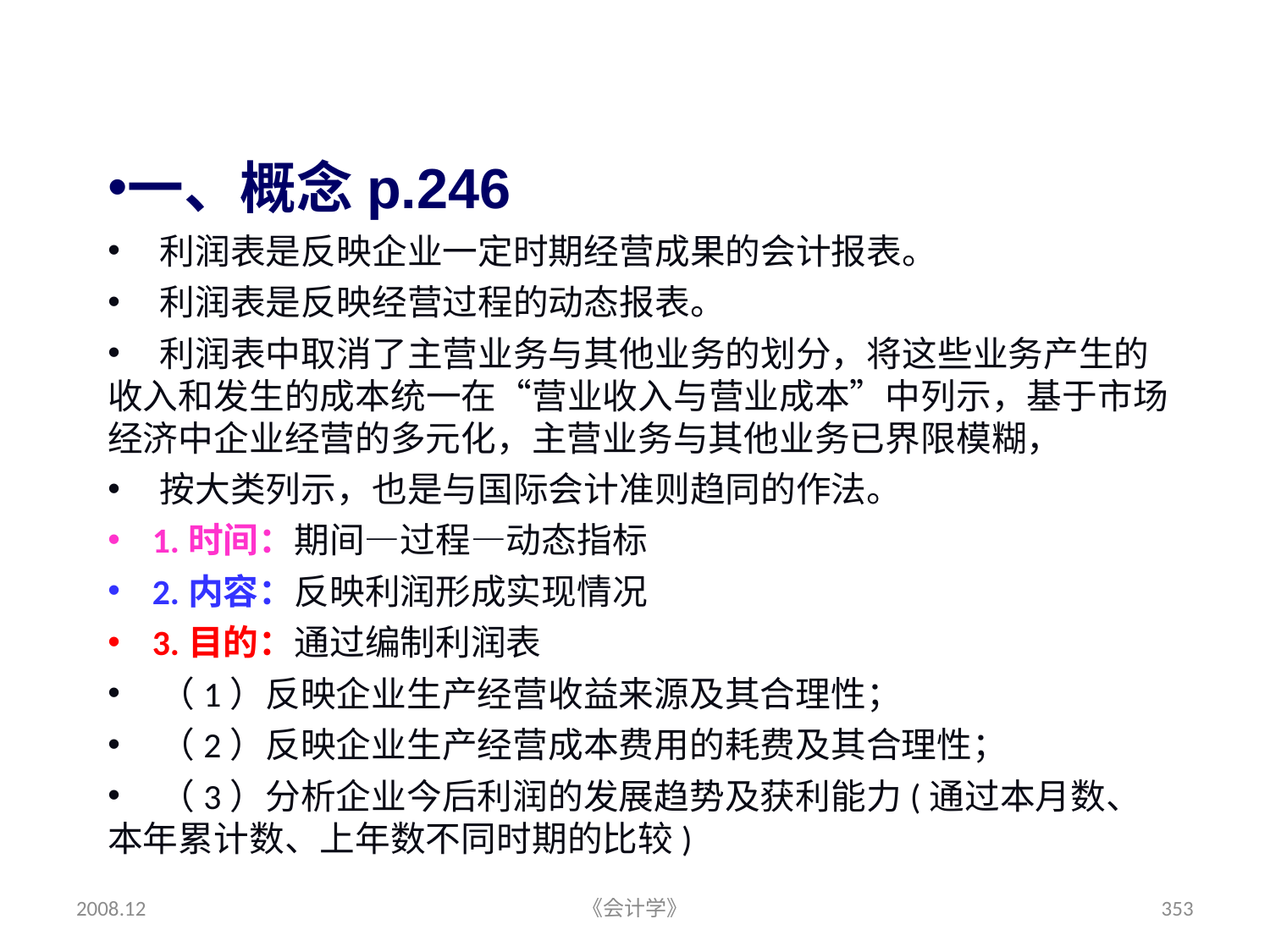

# 第三节   利润表
一、概念p.246
    利润表是反映企业一定时期经营成果的会计报表。
    利润表是反映经营过程的动态报表。
    利润表中取消了主营业务与其他业务的划分，将这些业务产生的收入和发生的成本统一在“营业收入与营业成本”中列示，基于市场经济中企业经营的多元化，主营业务与其他业务已界限模糊，
    按大类列示，也是与国际会计准则趋同的作法。
    1.时间：期间—过程—动态指标
    2.内容：反映利润形成实现情况
    3.目的：通过编制利润表
    （1）反映企业生产经营收益来源及其合理性；
    （2）反映企业生产经营成本费用的耗费及其合理性；
    （3）分析企业今后利润的发展趋势及获利能力(通过本月数、本年累计数、上年数不同时期的比较)
2008.12
《会计学》
353